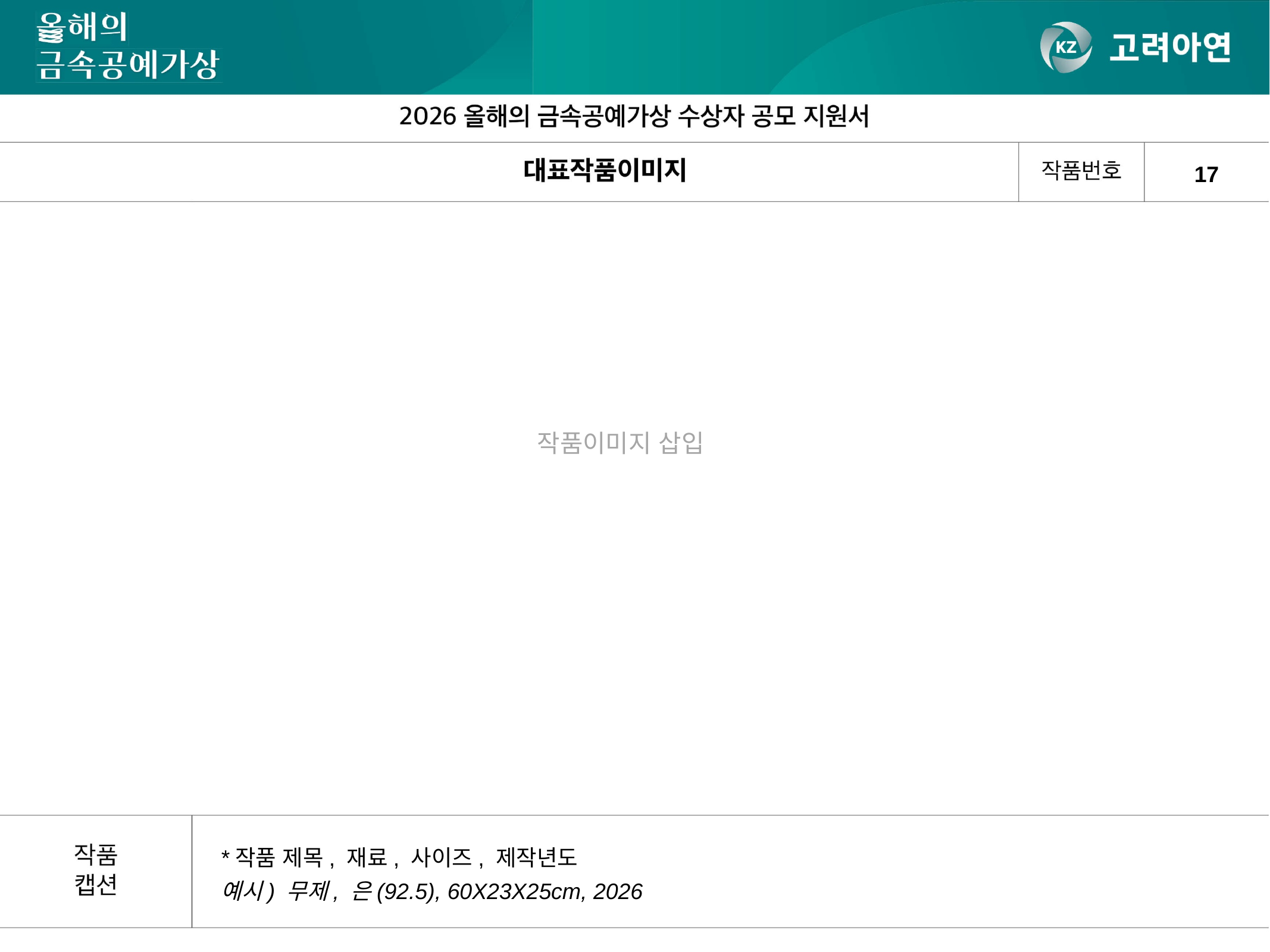

17
작품이미지 삽입
*작품 제목, 재료, 사이즈, 제작년도
예시) 무제, 은(92.5), 60X23X25cm, 2026